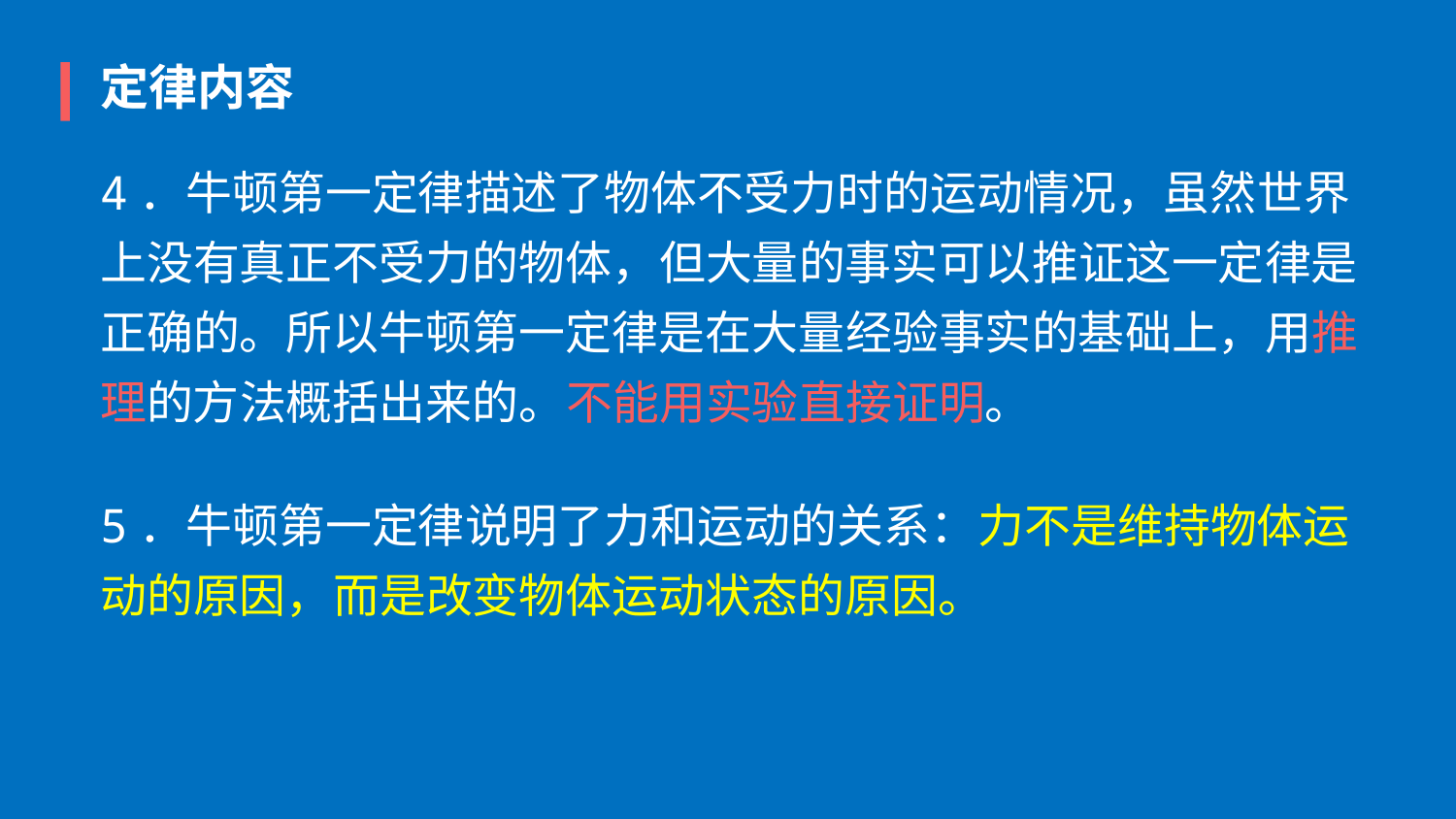

定律内容

4．牛顿第一定律描述了物体不受力时的运动情况，虽然世界上没有真正不受力的物体，但大量的事实可以推证这一定律是正确的。所以牛顿第一定律是在大量经验事实的基础上，用推理的方法概括出来的。不能用实验直接证明。
5．牛顿第一定律说明了力和运动的关系：力不是维持物体运动的原因，而是改变物体运动状态的原因。